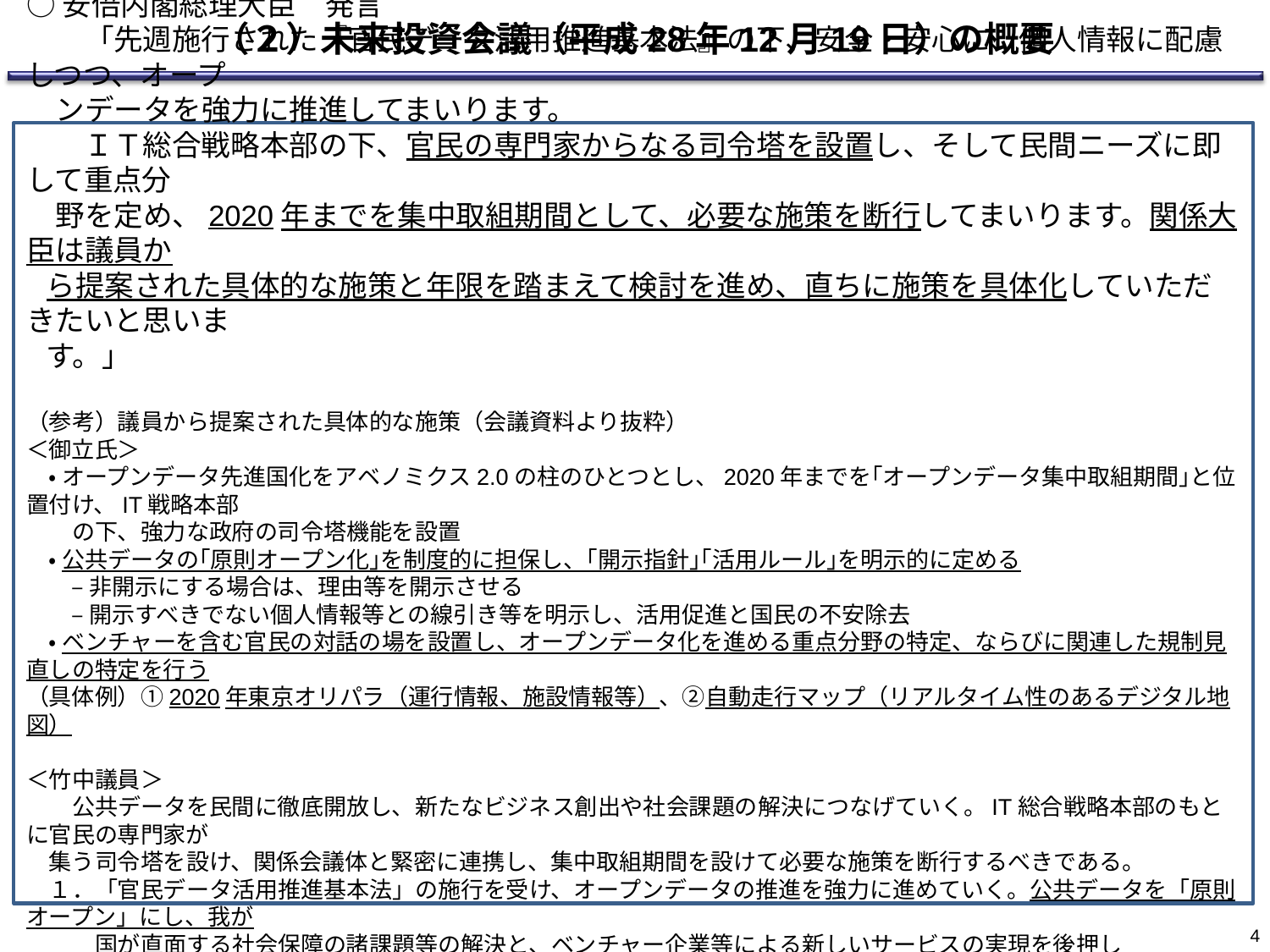

（２）未来投資会議（平成28年12月19日）の概要
○安倍内閣総理大臣　発言
　　「先週施行された『官民データ活用推進基本法』の下、安全・安心に、個人情報に配慮しつつ、オープ
　ンデータを強力に推進してまいります。
　　ＩＴ総合戦略本部の下、官民の専門家からなる司令塔を設置し、そして民間ニーズに即して重点分
　野を定め、2020年までを集中取組期間として、必要な施策を断行してまいります。関係大臣は議員か
  ら提案された具体的な施策と年限を踏まえて検討を進め、直ちに施策を具体化していただきたいと思いま
  す。」

（参考）議員から提案された具体的な施策（会議資料より抜粋）
＜御立氏＞
　• オープンデータ先進国化をアベノミクス2.0の柱のひとつとし、2020年までを｢オープンデータ集中取組期間｣と位置付け、IT戦略本部
　　の下、強力な政府の司令塔機能を設置
　• 公共データの｢原則オープン化｣を制度的に担保し、｢開示指針｣｢活用ルール｣を明示的に定める
　　– 非開示にする場合は、理由等を開示させる
　　– 開示すべきでない個人情報等との線引き等を明示し、活用促進と国民の不安除去
　• ベンチャーを含む官民の対話の場を設置し、オープンデータ化を進める重点分野の特定、ならびに関連した規制見直しの特定を行う
（具体例）①2020年東京オリパラ（運行情報、施設情報等）、②自動走行マップ（リアルタイム性のあるデジタル地図）

＜竹中議員＞
　　公共データを民間に徹底開放し、新たなビジネス創出や社会課題の解決につなげていく。IT総合戦略本部のもとに官民の専門家が
　集う司令塔を設け、関係会議体と緊密に連携し、集中取組期間を設けて必要な施策を断行するべきである。
　１．「官民データ活用推進基本法」の施行を受け、オープンデータの推進を強力に進めていく。公共データを「原則オープン」にし、我が
　　　国が直面する社会保障の諸課題等の解決と、ベンチャー企業等による新しいサービスの実現を後押し
　２．IT総合戦略本部のもとに設置される官民データ活用推進戦略会議に官民の専門家を集め、民間ニーズに即して重点的取組分
　　　野を定める。2020年までを集中取組期間として必要な施策を断行
4